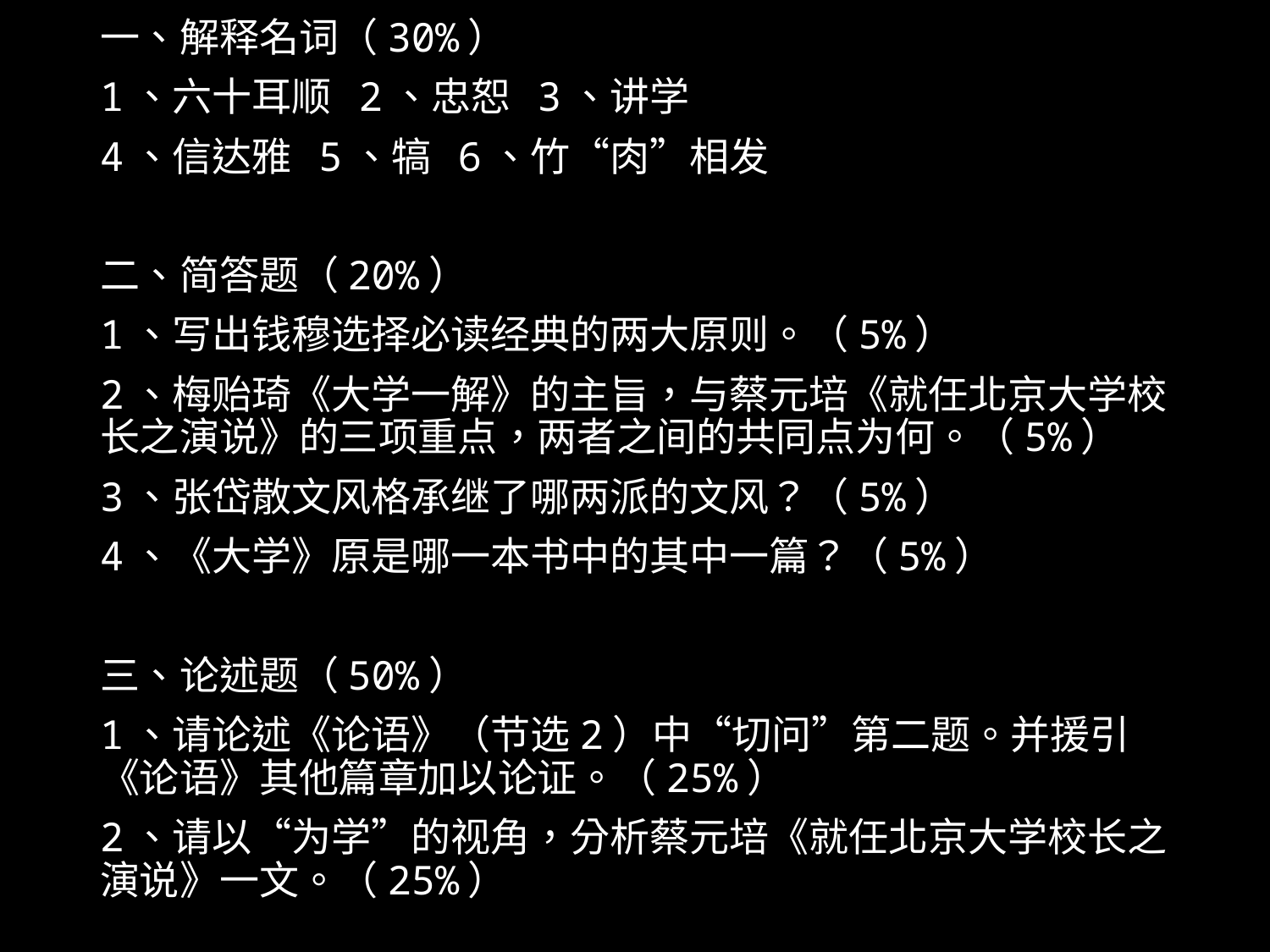

一、解释名词（30%）
1、六十耳顺  2、忠恕  3、讲学
4、信达雅  5、犒  6、竹“肉”相发

二、简答题（20%）
1、写出钱穆选择必读经典的两大原则。（5%）
2、梅贻琦《大学一解》的主旨，与蔡元培《就任北京大学校长之演说》的三项重点，两者之间的共同点为何。（5%）
3、张岱散文风格承继了哪两派的文风？（5%）
4、《大学》原是哪一本书中的其中一篇？（5%）

三、论述题（50%）
1、请论述《论语》（节选2）中“切问”第二题。并援引《论语》其他篇章加以论证。（25%）
2、请以“为学”的视角，分析蔡元培《就任北京大学校长之演说》一文。（25%）

#